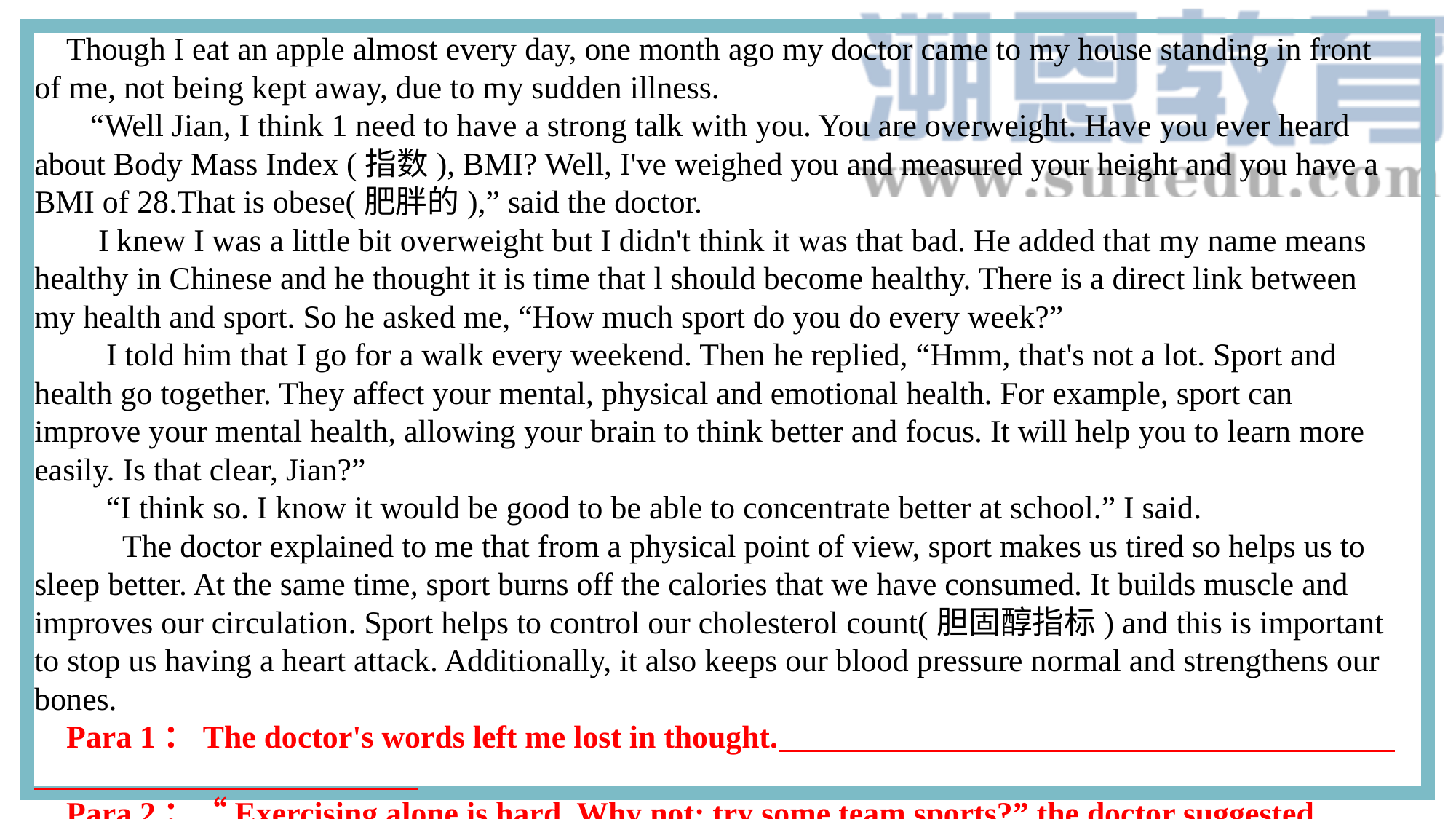

Though I eat an apple almost every day, one month ago my doctor came to my house standing in front of me, not being kept away, due to my sudden illness.
   “Well Jian, I think 1 need to have a strong talk with you. You are overweight. Have you ever heard about Body Mass Index (指数), BMI? Well, I've weighed you and measured your height and you have a BMI of 28.That is obese(肥胖的),” said the doctor.
    I knew I was a little bit overweight but I didn't think it was that bad. He added that my name means healthy in Chinese and he thought it is time that l should become healthy. There is a direct link between my health and sport. So he asked me, “How much sport do you do every week?”
     I told him that I go for a walk every weekend. Then he replied, “Hmm, that's not a lot. Sport and health go together. They affect your mental, physical and emotional health. For example, sport can improve your mental health, allowing your brain to think better and focus. It will help you to learn more easily. Is that clear, Jian?”
     “I think so. I know it would be good to be able to concentrate better at school.” I said.
       The doctor explained to me that from a physical point of view, sport makes us tired so helps us to sleep better. At the same time, sport burns off the calories that we have consumed. It builds muscle and improves our circulation. Sport helps to control our cholesterol count(胆固醇指标) and this is important to stop us having a heart attack. Additionally, it also keeps our blood pressure normal and strengthens our bones.
Para 1：The doctor's words left me lost in thought.
Para 2：“Exercising alone is hard. Why not: try some team sports?” the doctor suggested.